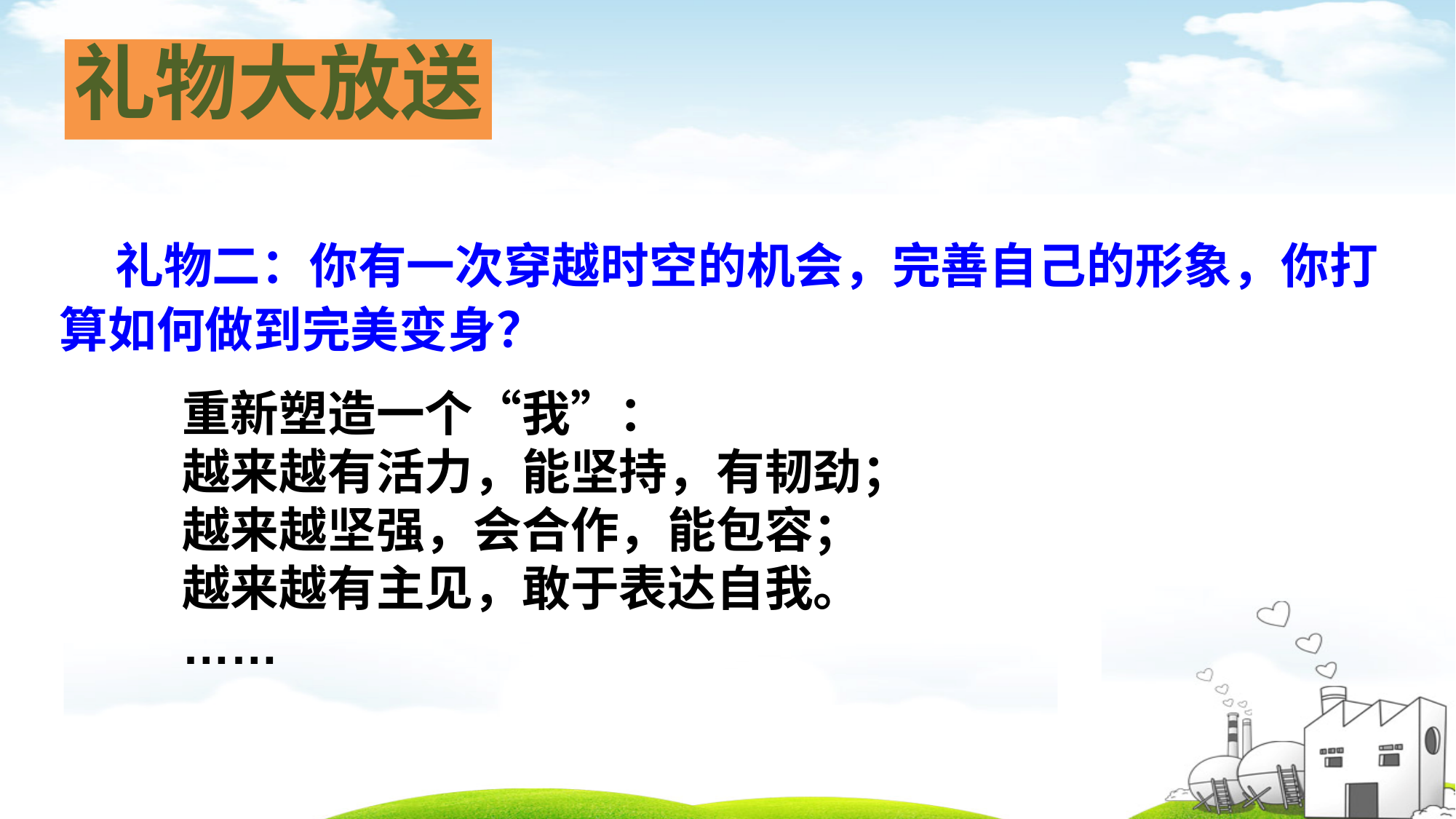

礼物大放送
    礼物二：你有一次穿越时空的机会，完善自己的形象，你打算如何做到完美变身？
重新塑造一个“我”：
越来越有活力，能坚持，有韧劲；越来越坚强，会合作，能包容；
越来越有主见，敢于表达自我。
……